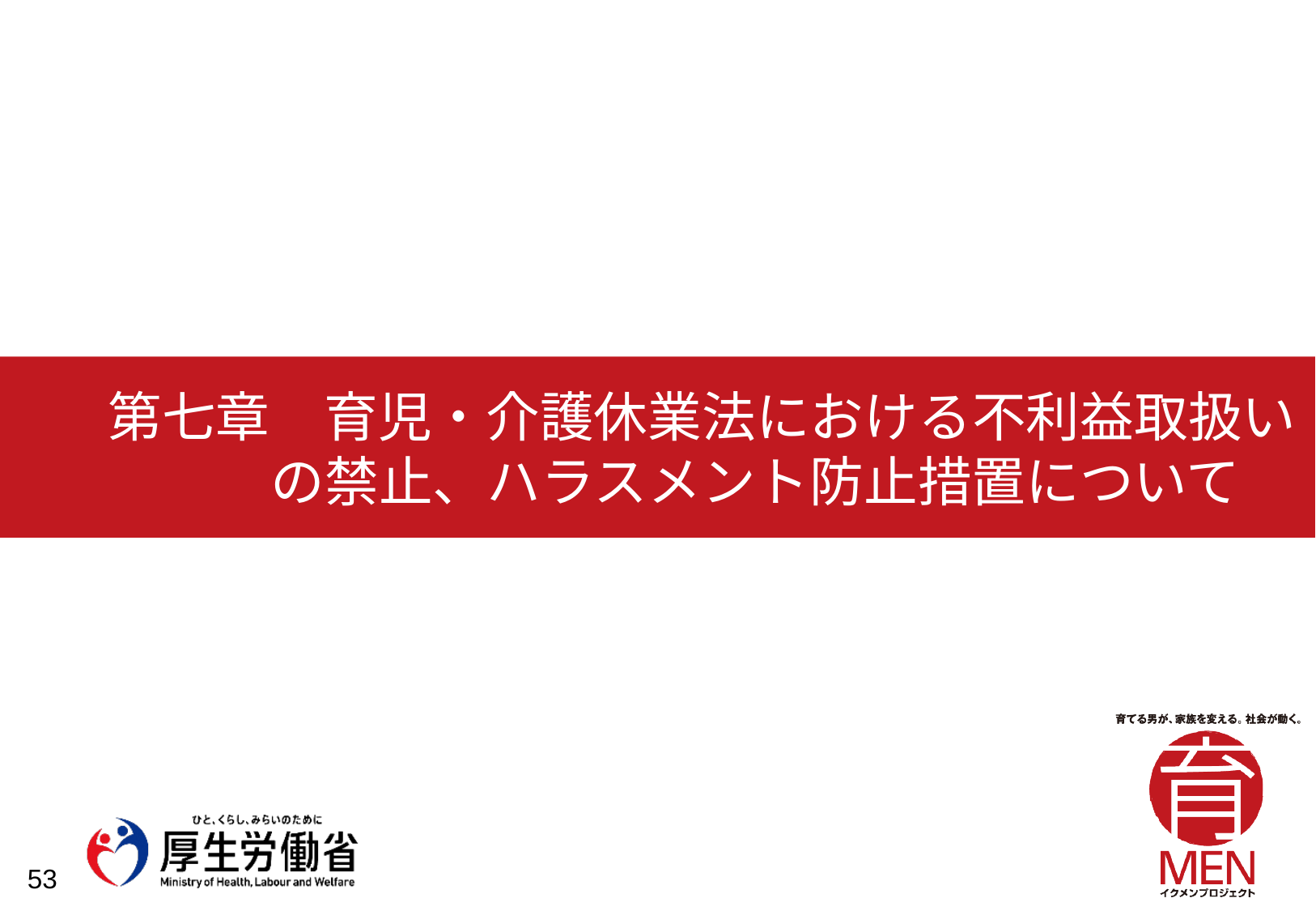

# 第七章　育児・介護休業法における不利益取扱い の禁止、ハラスメント防止措置について
53